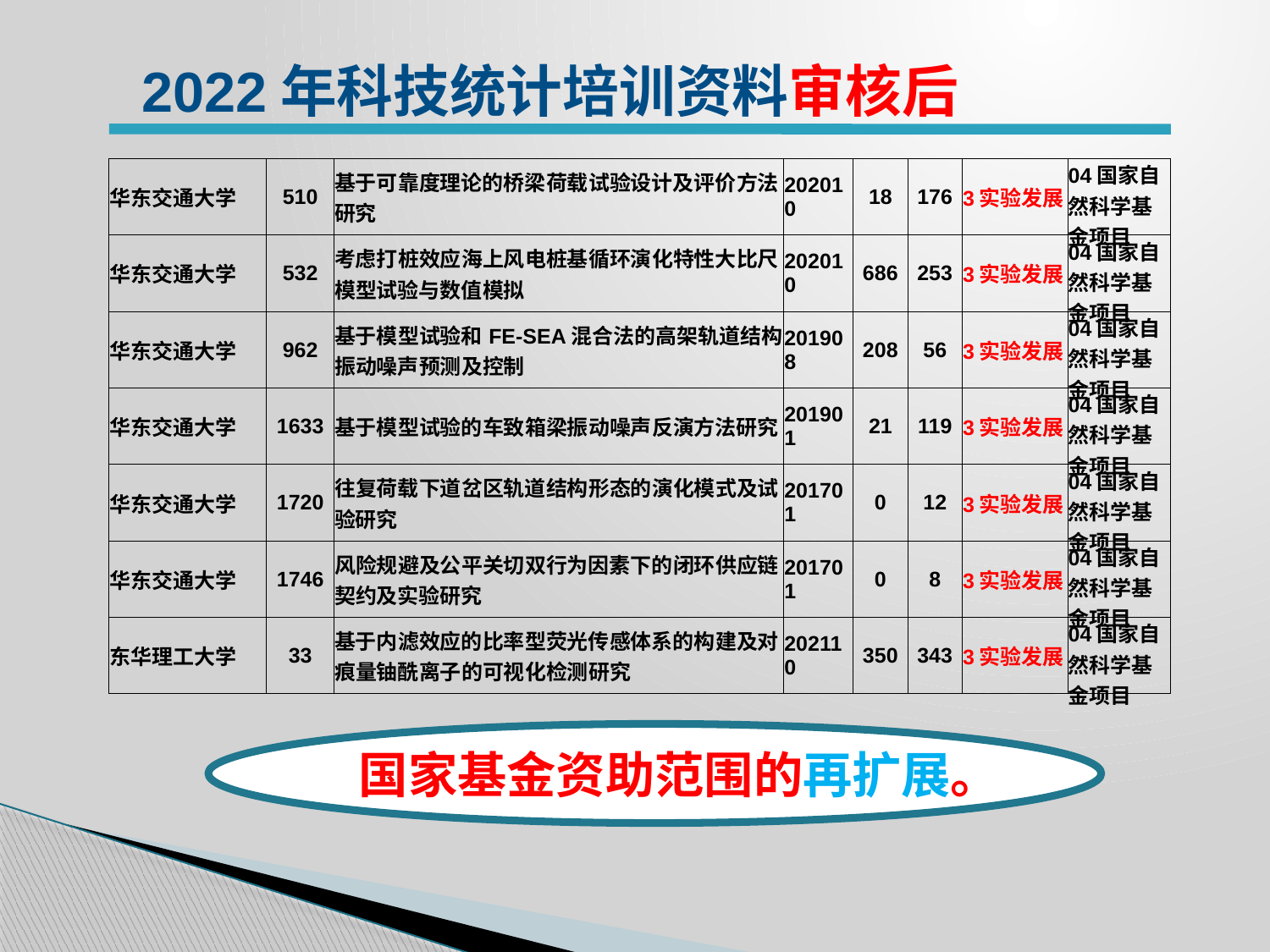

2022年科技统计培训资料审核后
| 华东交通大学 | 510 | 基于可靠度理论的桥梁荷载试验设计及评价方法研究 | 202010 | 18 | 176 | 3实验发展 | 04国家自然科学基金项目 |
| --- | --- | --- | --- | --- | --- | --- | --- |
| 华东交通大学 | 532 | 考虑打桩效应海上风电桩基循环演化特性大比尺模型试验与数值模拟 | 202010 | 686 | 253 | 3实验发展 | 04国家自然科学基金项目 |
| 华东交通大学 | 962 | 基于模型试验和FE-SEA混合法的高架轨道结构振动噪声预测及控制 | 201908 | 208 | 56 | 3实验发展 | 04国家自然科学基金项目 |
| 华东交通大学 | 1633 | 基于模型试验的车致箱梁振动噪声反演方法研究 | 201901 | 21 | 119 | 3实验发展 | 04国家自然科学基金项目 |
| 华东交通大学 | 1720 | 往复荷载下道岔区轨道结构形态的演化模式及试验研究 | 201701 | 0 | 12 | 3实验发展 | 04国家自然科学基金项目 |
| 华东交通大学 | 1746 | 风险规避及公平关切双行为因素下的闭环供应链契约及实验研究 | 201701 | 0 | 8 | 3实验发展 | 04国家自然科学基金项目 |
| 东华理工大学 | 33 | 基于内滤效应的比率型荧光传感体系的构建及对痕量铀酰离子的可视化检测研究 | 202110 | 350 | 343 | 3实验发展 | 04国家自然科学基金项目 |
国家基金资助范围的再扩展。